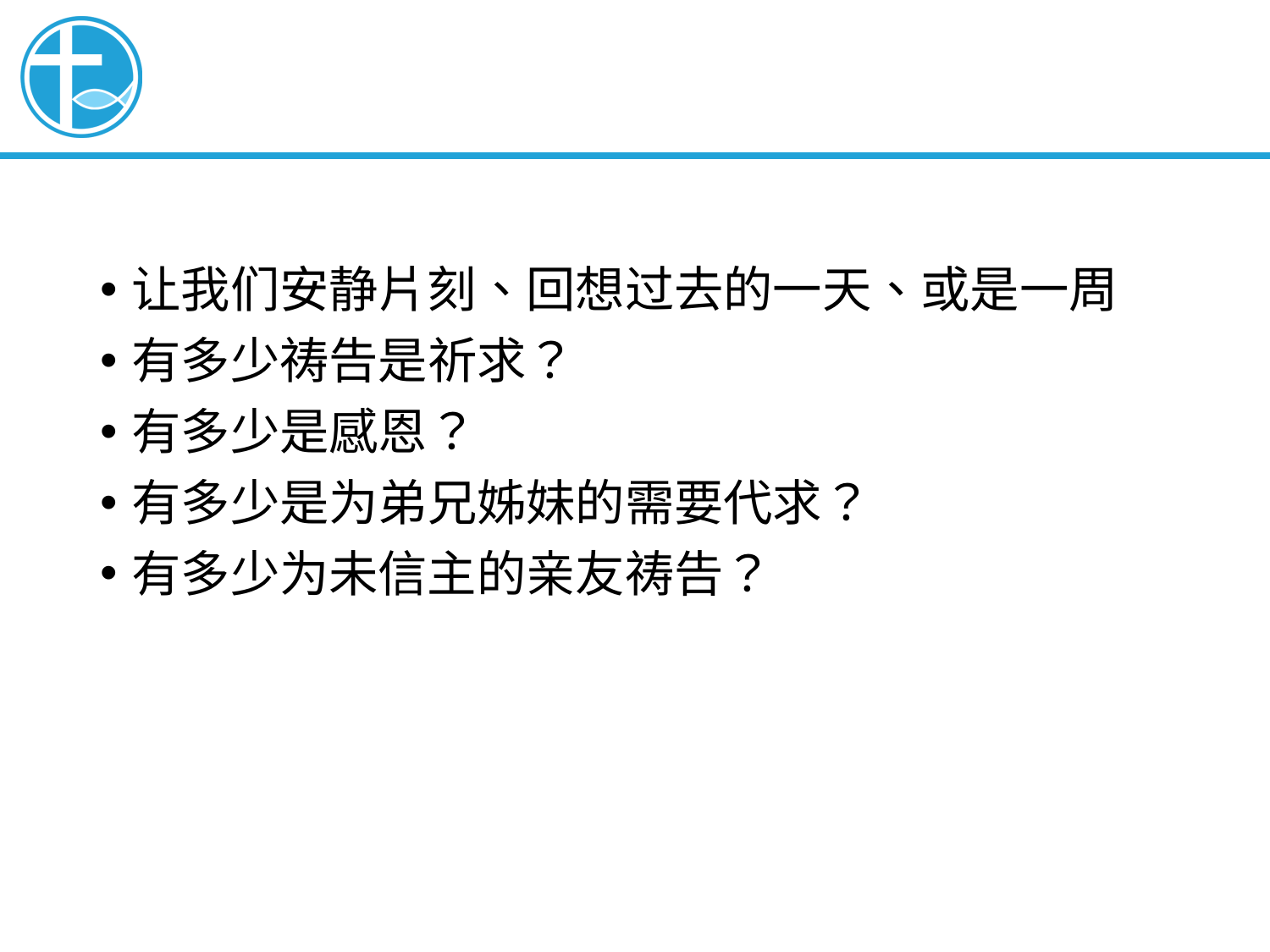

#
让我们安静片刻、回想过去的一天、或是一周
有多少祷告是祈求？
有多少是感恩？
有多少是为弟兄姊妹的需要代求？
有多少为未信主的亲友祷告？